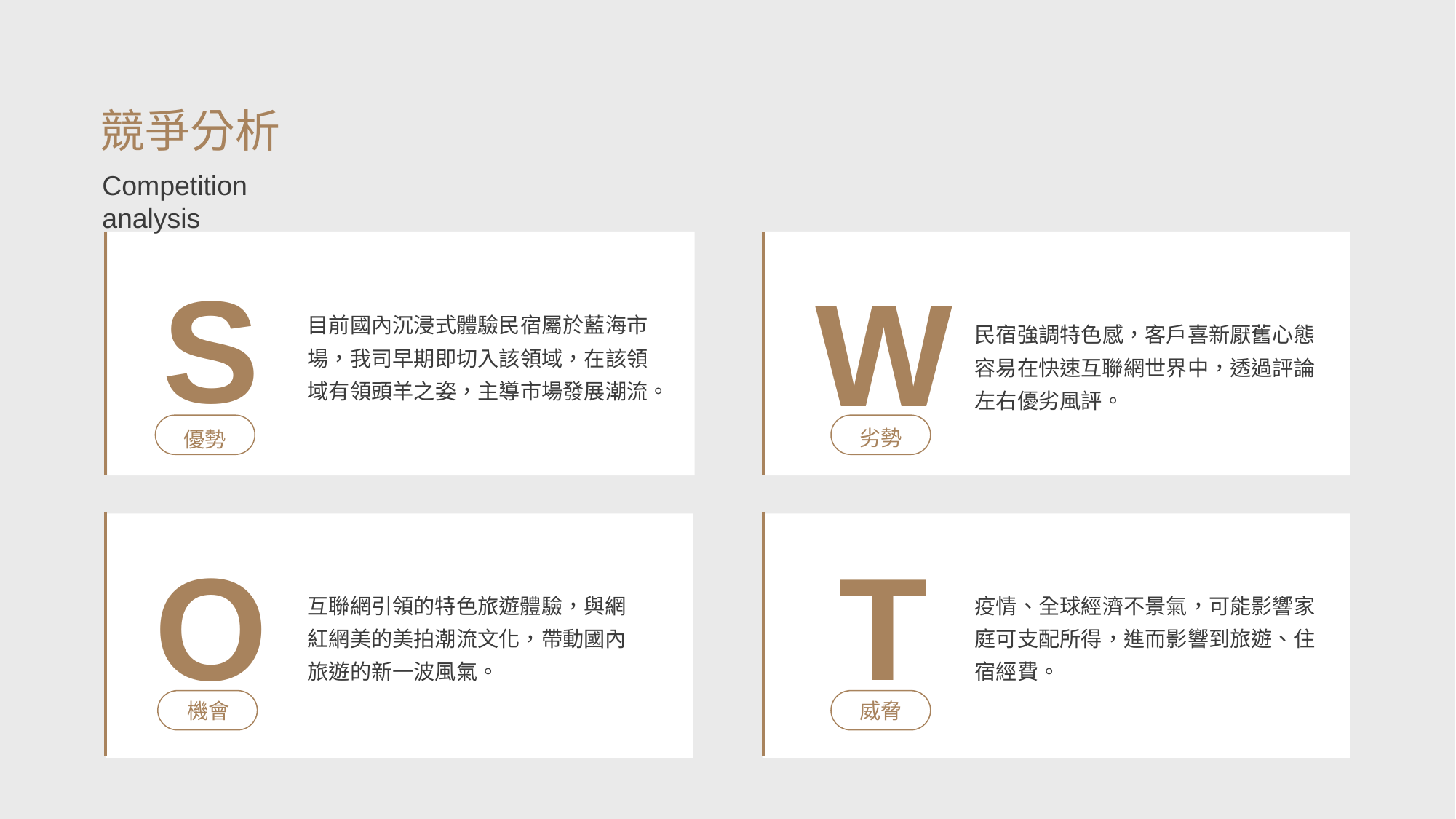

競爭分析
Competition analysis
S

優勢

W

劣勢
目前國內沉浸式體驗民宿屬於藍海市場，我司早期即切入該領域，在該領域有領頭羊之姿，主導市場發展潮流。
民宿強調特色感，客戶喜新厭舊心態容易在快速互聯網世界中，透過評論左右優劣風評。
O

機會
T

威脅

疫情、全球經濟不景氣，可能影響家庭可支配所得，進而影響到旅遊、住宿經費。
互聯網引領的特色旅遊體驗，與網紅網美的美拍潮流文化，帶動國內旅遊的新一波風氣。